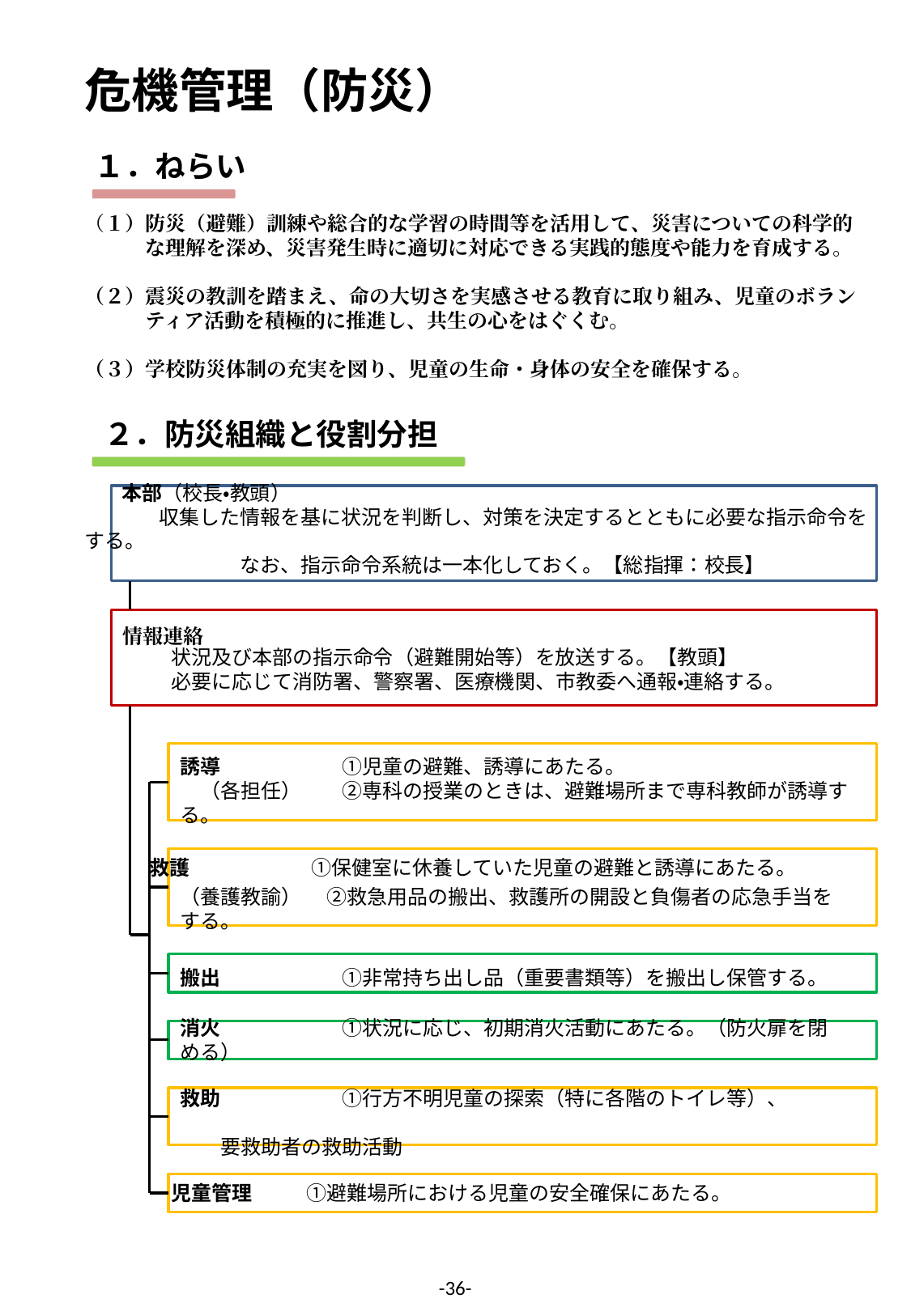

危機管理（防災）
１．ねらい

（１）防災（避難）訓練や総合的な学習の時間等を活用して、災害についての科学的
　　　な理解を深め、災害発生時に適切に対応できる実践的態度や能力を育成する。

（２）震災の教訓を踏まえ、命の大切さを実感させる教育に取り組み、児童のボラン
           ティア活動を積極的に推進し、共生の心をはぐくむ。

（３）学校防災体制の充実を図り、児童の生命・身体の安全を確保する。

２．防災組織と役割分担

本部（校長・教頭）
収集した情報を基に状況を判断し、対策を決定するとともに必要な指示命令をする。
　　　　なお、指示命令系統は一本化しておく。【総指揮：校長】

　情報連絡

状況及び本部の指示命令（避難開始等）を放送する。【教頭】
必要に応じて消防署、警察署、医療機関、市教委へ通報・連絡する。

誘導　　　　　　①児童の避難、誘導にあたる。
　（各担任）　　②専科の授業のときは、避難場所まで専科教師が誘導する。

救護　　　　　　①保健室に休養していた児童の避難と誘導にあたる。

（養護教諭） 　②救急用品の搬出、救護所の開設と負傷者の応急手当をする。

搬出　　　　　　①非常持ち出し品（重要書類等）を搬出し保管する。

消火　　　　　　①状況に応じ、初期消火活動にあたる。（防火扉を閉める）
救助　　　　　　①行方不明児童の探索（特に各階のトイレ等）、
　　　　　　　　　　　　　　　　　　　　　　　　　　　　　　　　　要救助者の救助活動

児童管理　   　①避難場所における児童の安全確保にあたる。

-36-